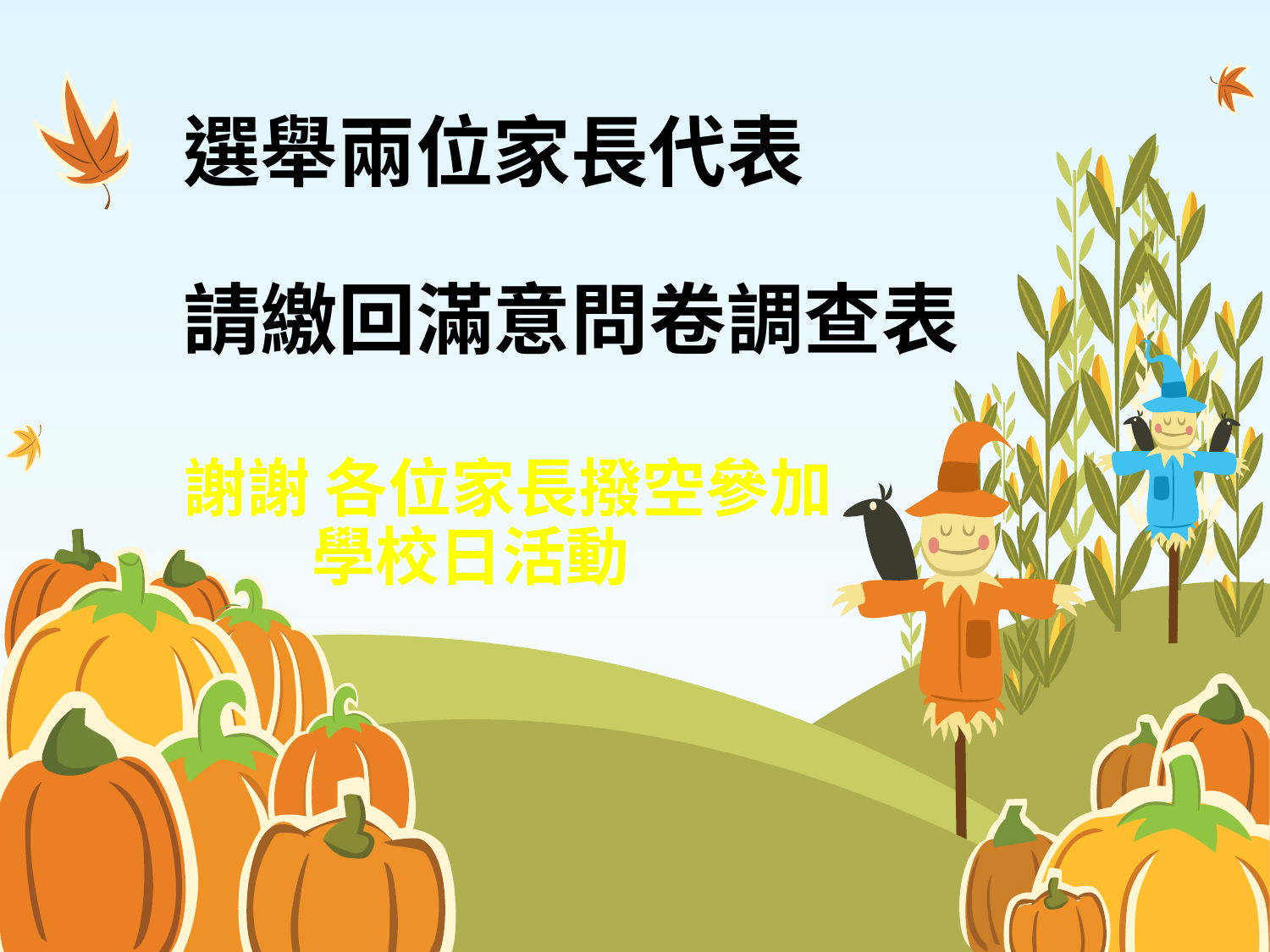

# 選舉兩位家長代表 請繳回滿意問卷調查表 謝謝 各位家長撥空參加 學校日活動